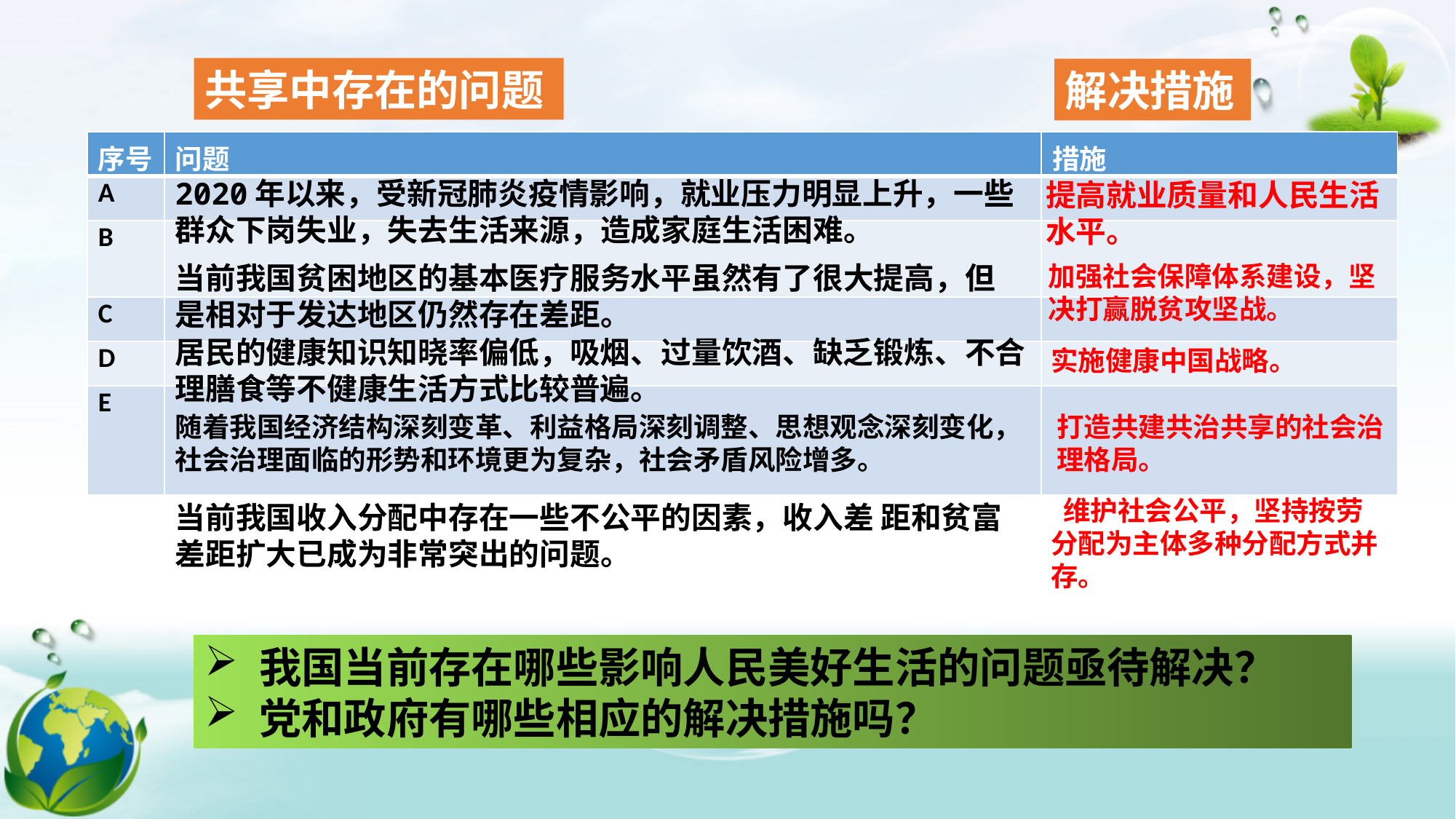

共享中存在的问题
解决措施
| 序号 | 问题 | 措施 |
| --- | --- | --- |
| A |  |  |
| B |  |  |
| C |  |  |
| D |  |  |
| E |  |  |
2020年以来，受新冠肺炎疫情影响，就业压力明显上升，一些群众下岗失业，失去生活来源，造成家庭生活困难。
提高就业质量和人民生活水平。
当前我国贫困地区的基本医疗服务水平虽然有了很大提高，但是相对于发达地区仍然存在差距。
加强社会保障体系建设，坚决打赢脱贫攻坚战。
居民的健康知识知晓率偏低，吸烟、过量饮酒、缺乏锻炼、不合理膳食等不健康生活方式比较普遍。
实施健康中国战略。
随着我国经济结构深刻变革、利益格局深刻调整、思想观念深刻变化，社会治理面临的形势和环境更为复杂，社会矛盾风险增多。
打造共建共治共享的社会治理格局。
 维护社会公平，坚持按劳分配为主体多种分配方式并存。
当前我国收入分配中存在一些不公平的因素，收入差 距和贫富差距扩大已成为非常突出的问题。
我国当前存在哪些影响人民美好生活的问题亟待解决？
党和政府有哪些相应的解决措施吗？